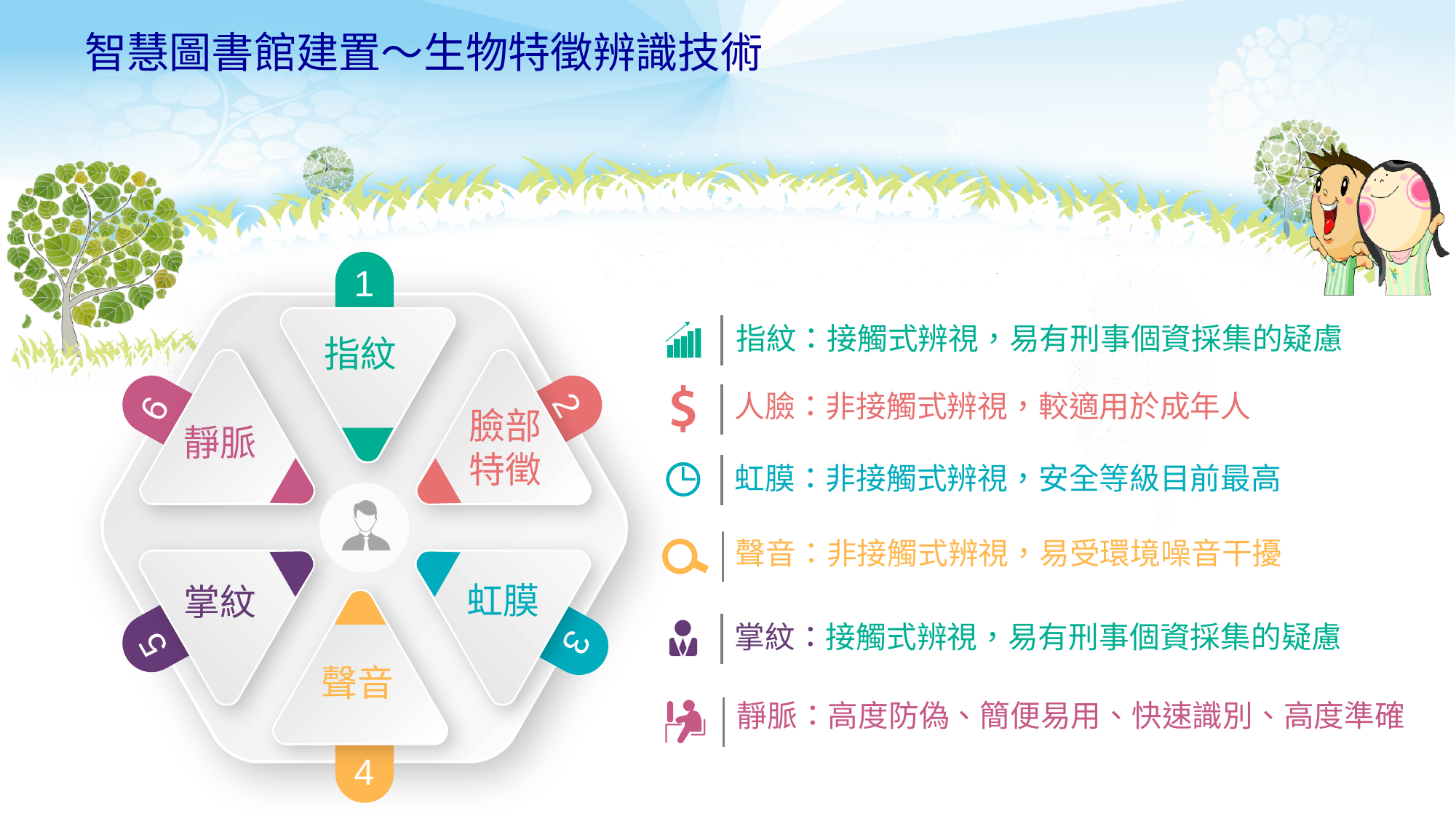

智慧圖書館建置～生物特徵辨識技術

1

指紋：接觸式辨視，易有刑事個資採集的疑慮

指紋

2

6
人臉：非接觸式辨視，較適用於成年人

臉部特徵
靜脈

虹膜：非接觸式辨視，安全等級目前最高

聲音：非接觸式辨視，易受環境噪音干擾

虹膜
掌紋

3

5

掌紋：接觸式辨視，易有刑事個資採集的疑慮

聲音
靜脈：高度防偽、簡便易用、快速識別、高度準確

4